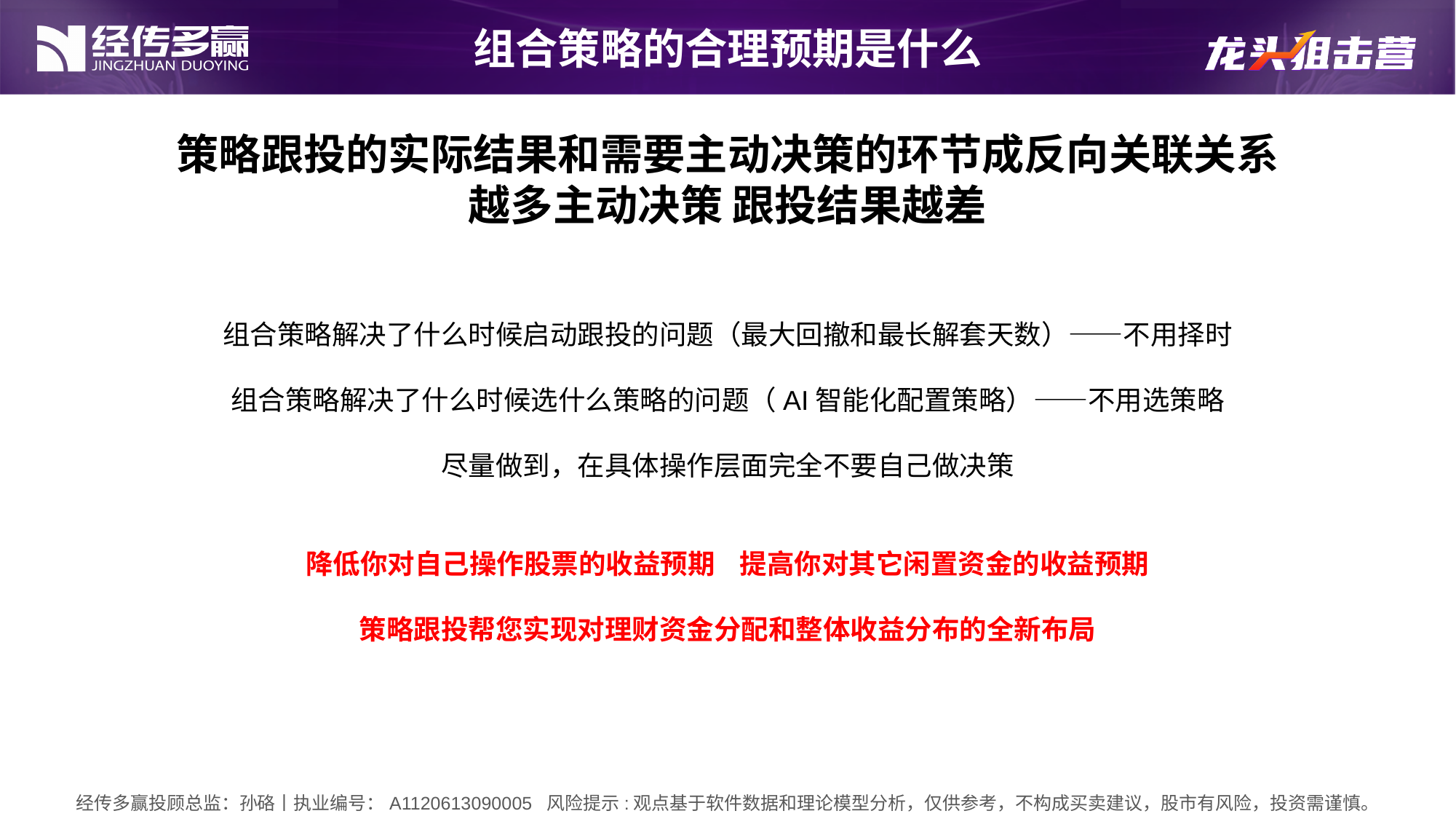

组合策略的合理预期是什么
策略跟投的实际结果和需要主动决策的环节成反向关联关系
越多主动决策 跟投结果越差
组合策略解决了什么时候启动跟投的问题（最大回撤和最长解套天数）——不用择时

组合策略解决了什么时候选什么策略的问题（AI智能化配置策略）——不用选策略

尽量做到，在具体操作层面完全不要自己做决策
降低你对自己操作股票的收益预期    提高你对其它闲置资金的收益预期

策略跟投帮您实现对理财资金分配和整体收益分布的全新布局